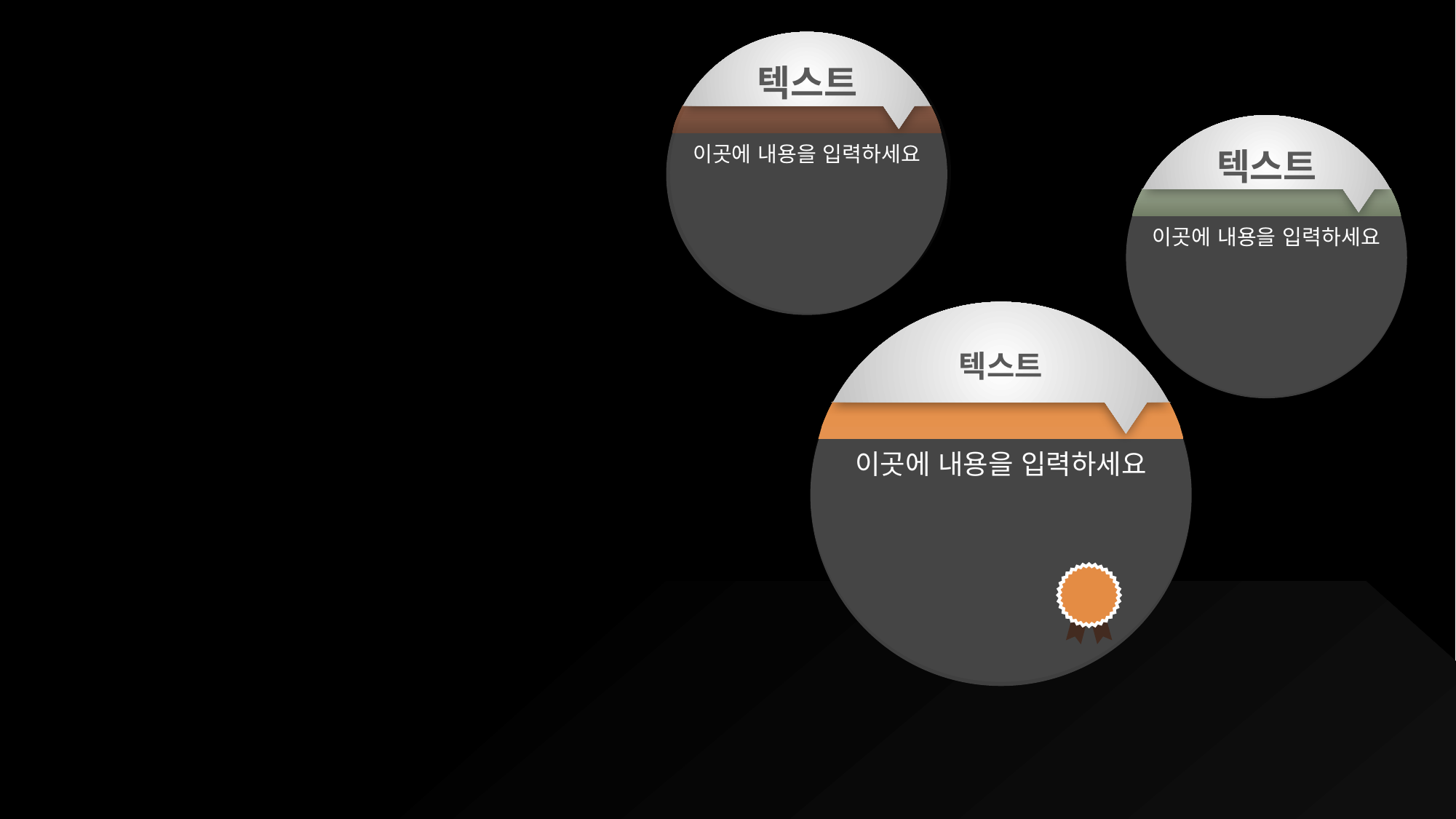

텍스트

이곳에 내용을 입력하세요

텍스트

이곳에 내용을 입력하세요

텍스트

이곳에 내용을 입력하세요